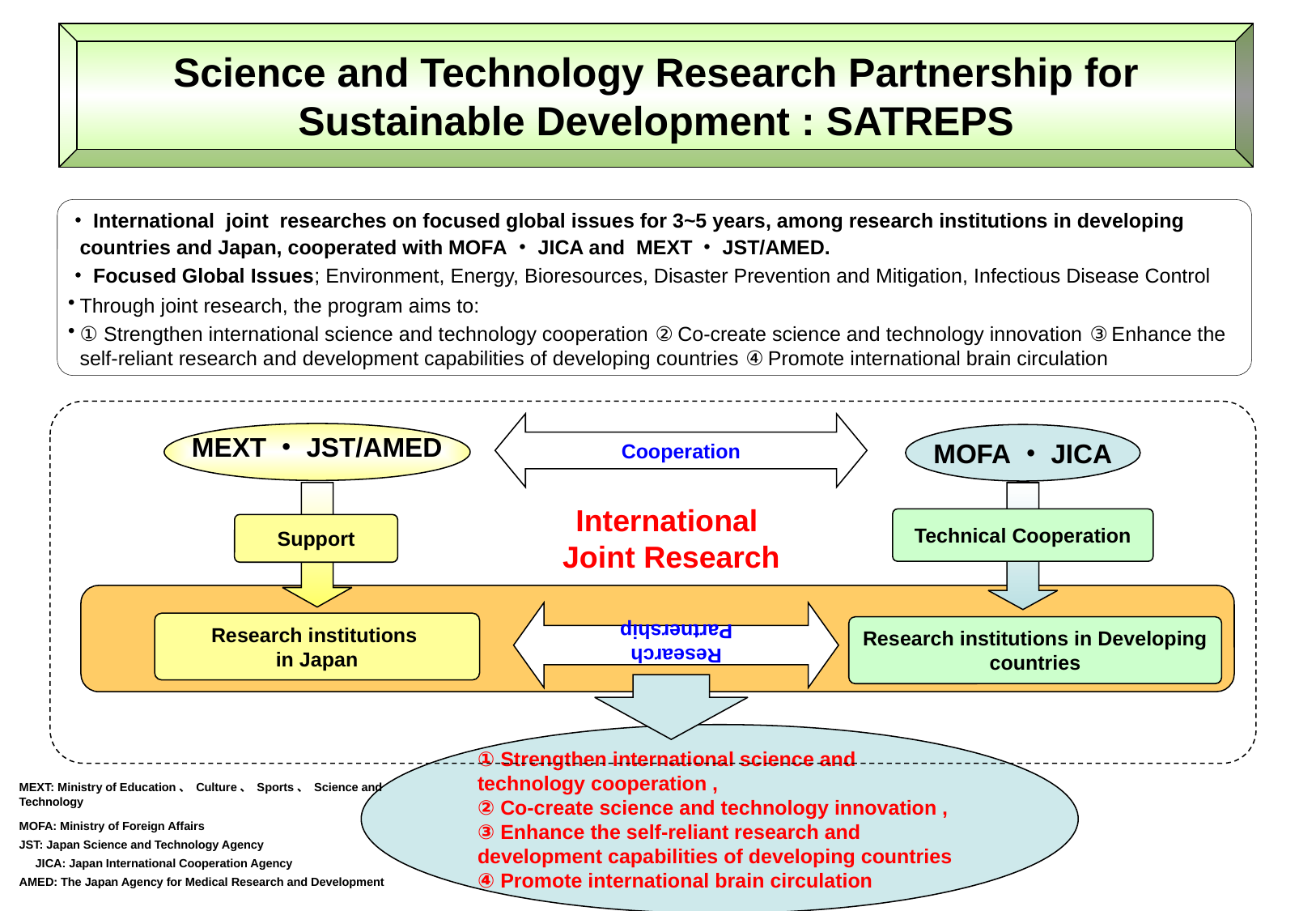

Science and Technology Research Partnership for Sustainable Development : SATREPS
・International  joint  researches on focused global issues for 3~5 years, among research institutions in developing countries and Japan, cooperated with MOFA・JICA and  MEXT・JST/AMED.
・Focused Global Issues; Environment, Energy, Bioresources, Disaster Prevention and Mitigation, Infectious Disease Control
Through joint research, the program aims to:
① Strengthen international science and technology cooperation ② Co-create science and technology innovation ③ Enhance the self-reliant research and development capabilities of developing countries ④ Promote international brain circulation

Cooperation
MEXT・JST/AMED
MOFA・JICA
Research
Partnership
International
Joint Research
Technical Cooperation

Support

Research institutions
in Japan
Research institutions in Developing countries

① Strengthen international science and technology cooperation ,
② Co-create science and technology innovation ,
③ Enhance the self-reliant research and development capabilities of developing countries
④ Promote international brain circulation
MEXT: Ministry of Education、 Culture、 Sports、 Science and Technology
MOFA: Ministry of Foreign Affairs
JST: Japan Science and Technology Agency                                           JICA: Japan International Cooperation Agency
AMED: The Japan Agency for Medical Research and Development